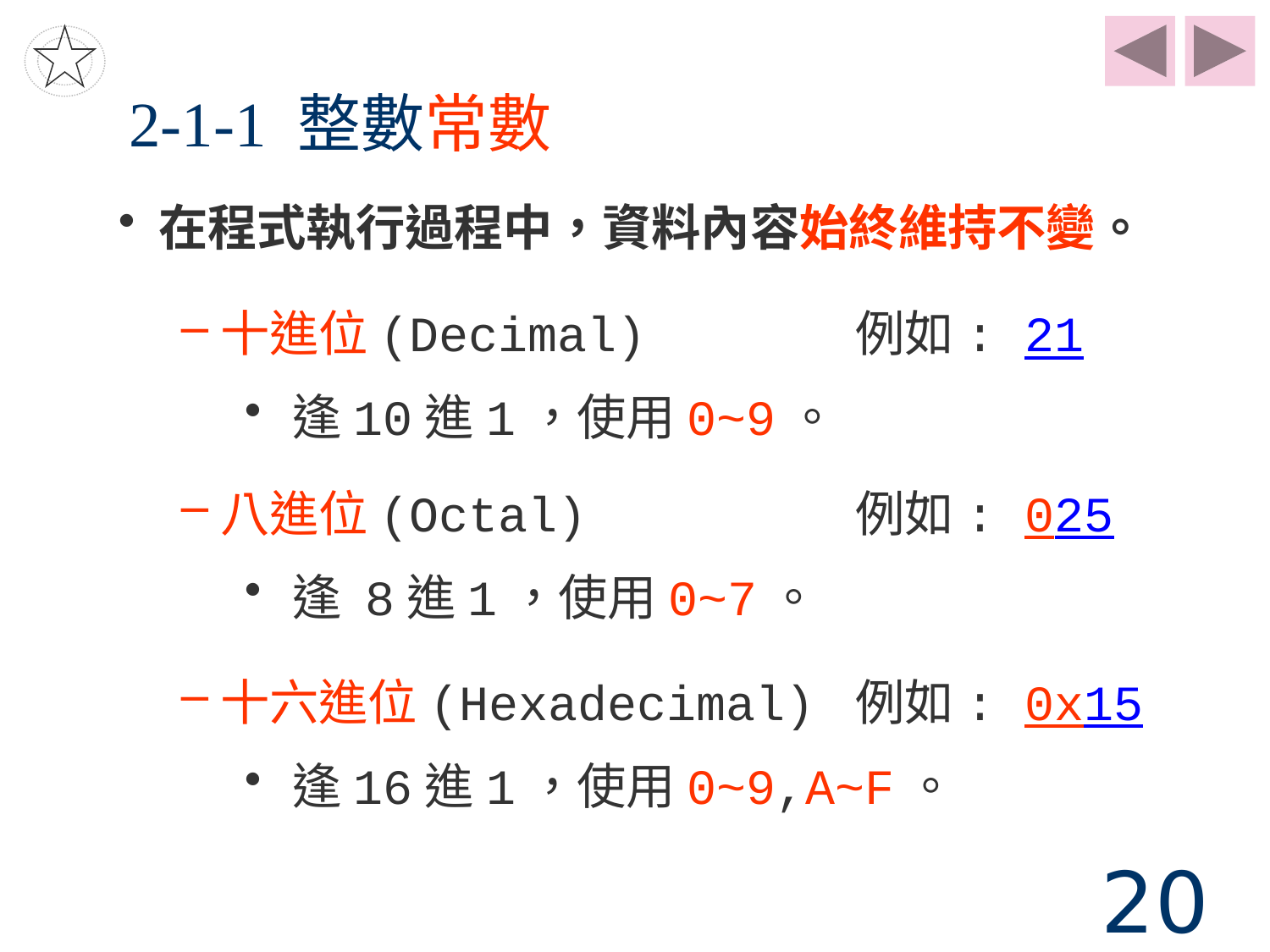

# 2-1-1 整數常數
在程式執行過程中，資料內容始終維持不變。
十進位(Decimal)		例如: 21
逢10進1，使用0~9。
八進位(Octal)			例如: 025
逢 8進1，使用0~7。
十六進位(Hexadecimal)	例如: 0x15
逢16進1，使用0~9,A~F。
20